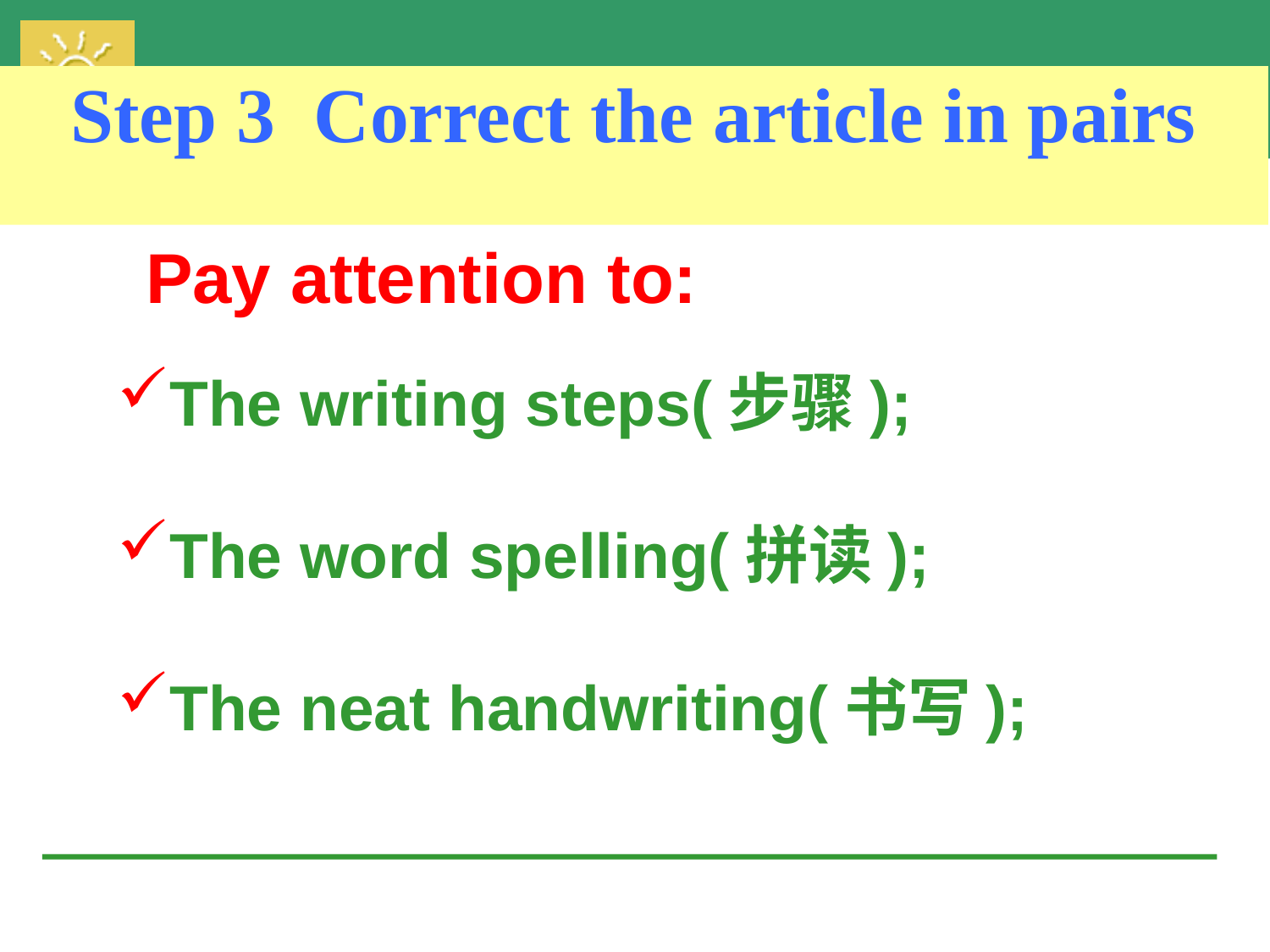

Step 3  Correct the article in pairs
Pay attention to:
The writing steps(步骤);

The word spelling(拼读);

The neat handwriting(书写);